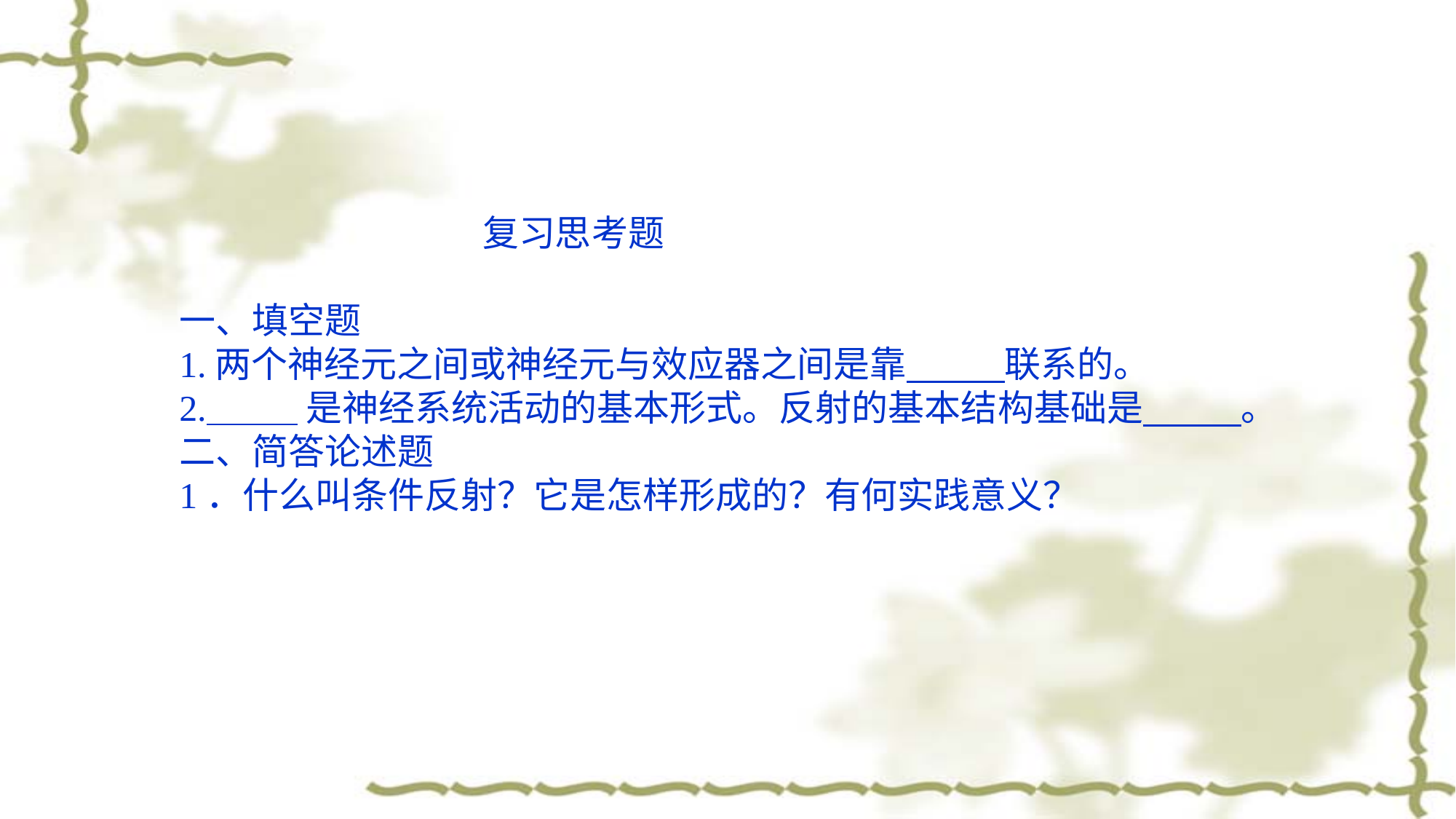

复习思考题
一、填空题1.两个神经元之间或神经元与效应器之间是靠            联系的。2.          是神经系统活动的基本形式。反射的基本结构基础是            。二、简答论述题1．什么叫条件反射？它是怎样形成的？有何实践意义？